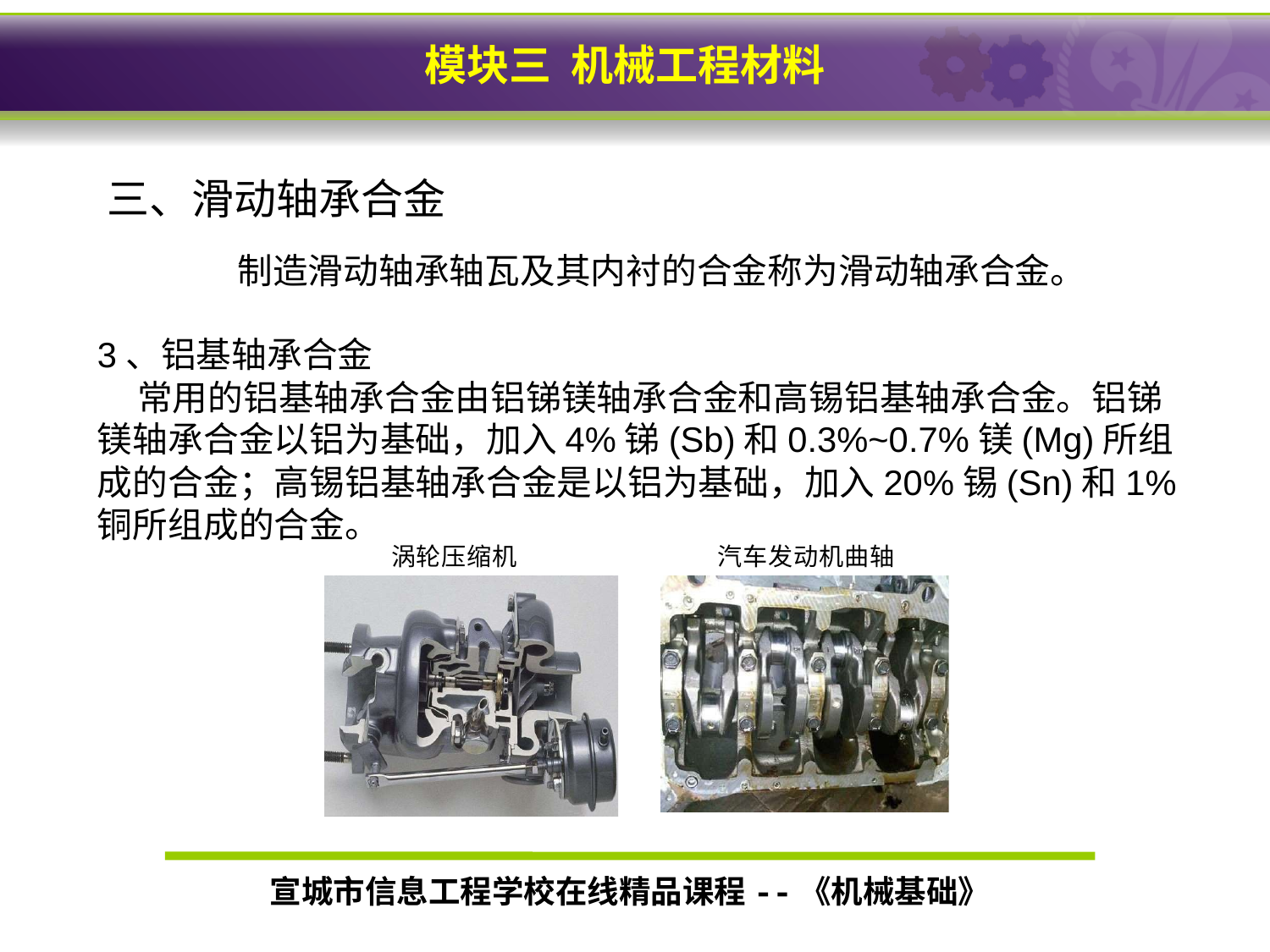

三、滑动轴承合金
制造滑动轴承轴瓦及其内衬的合金称为滑动轴承合金。
3、铝基轴承合金    常用的铝基轴承合金由铝锑镁轴承合金和高锡铝基轴承合金。铝锑镁轴承合金以铝为基础，加入4%锑(Sb)和0.3%~0.7%镁(Mg)所组成的合金；高锡铝基轴承合金是以铝为基础，加入20%锡(Sn)和1%铜所组成的合金。
涡轮压缩机
汽车发动机曲轴